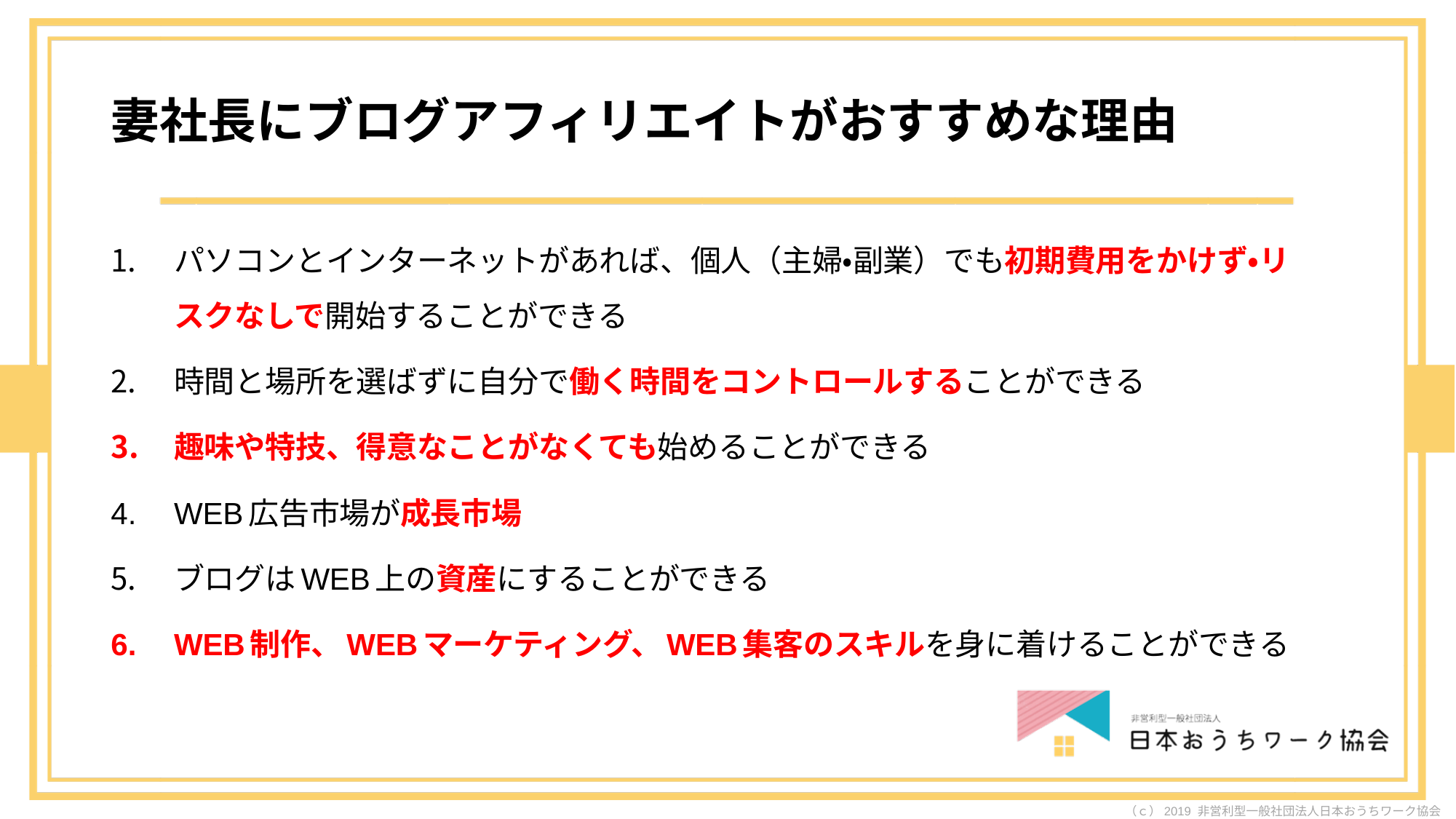

# 妻社長にブログアフィリエイトがおすすめな理由
パソコンとインターネットがあれば、個人（主婦・副業）でも初期費用をかけず・リスクなしで開始することができる
時間と場所を選ばずに自分で働く時間をコントロールすることができる
趣味や特技、得意なことがなくても始めることができる
WEB広告市場が成長市場
ブログはWEB上の資産にすることができる
WEB制作、WEBマーケティング、WEB集客のスキルを身に着けることができる